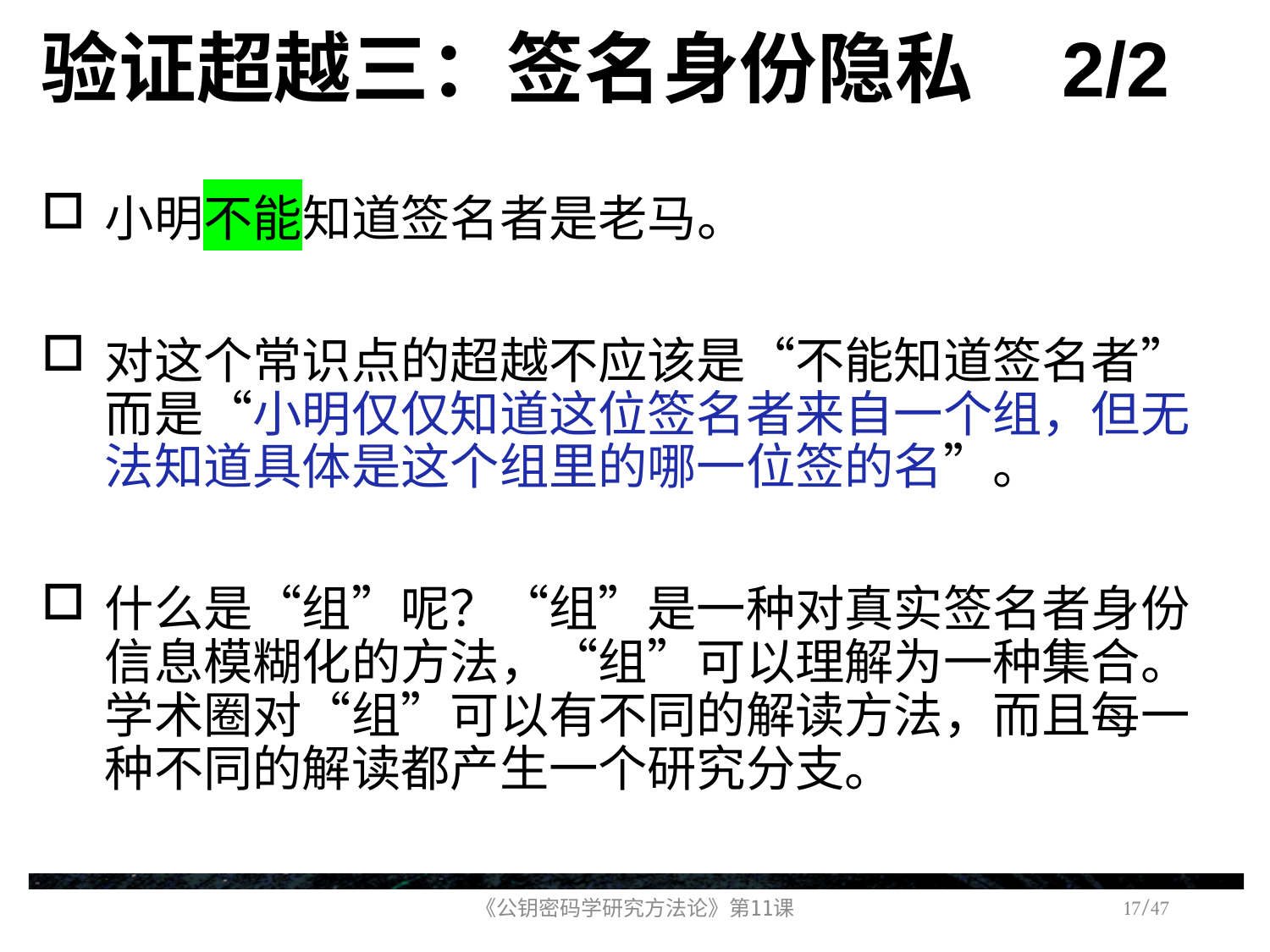

# 验证超越三：签名身份隐私    2/2
小明不能知道签名者是老马。

对这个常识点的超越不应该是“不能知道签名者”而是“小明仅仅知道这位签名者来自一个组，但无法知道具体是这个组里的哪一位签的名”。

什么是“组”呢？“组”是一种对真实签名者身份信息模糊化的方法，“组”可以理解为一种集合。学术圈对“组”可以有不同的解读方法，而且每一种不同的解读都产生一个研究分支。
《公钥密码学研究方法论》第11课
17/47